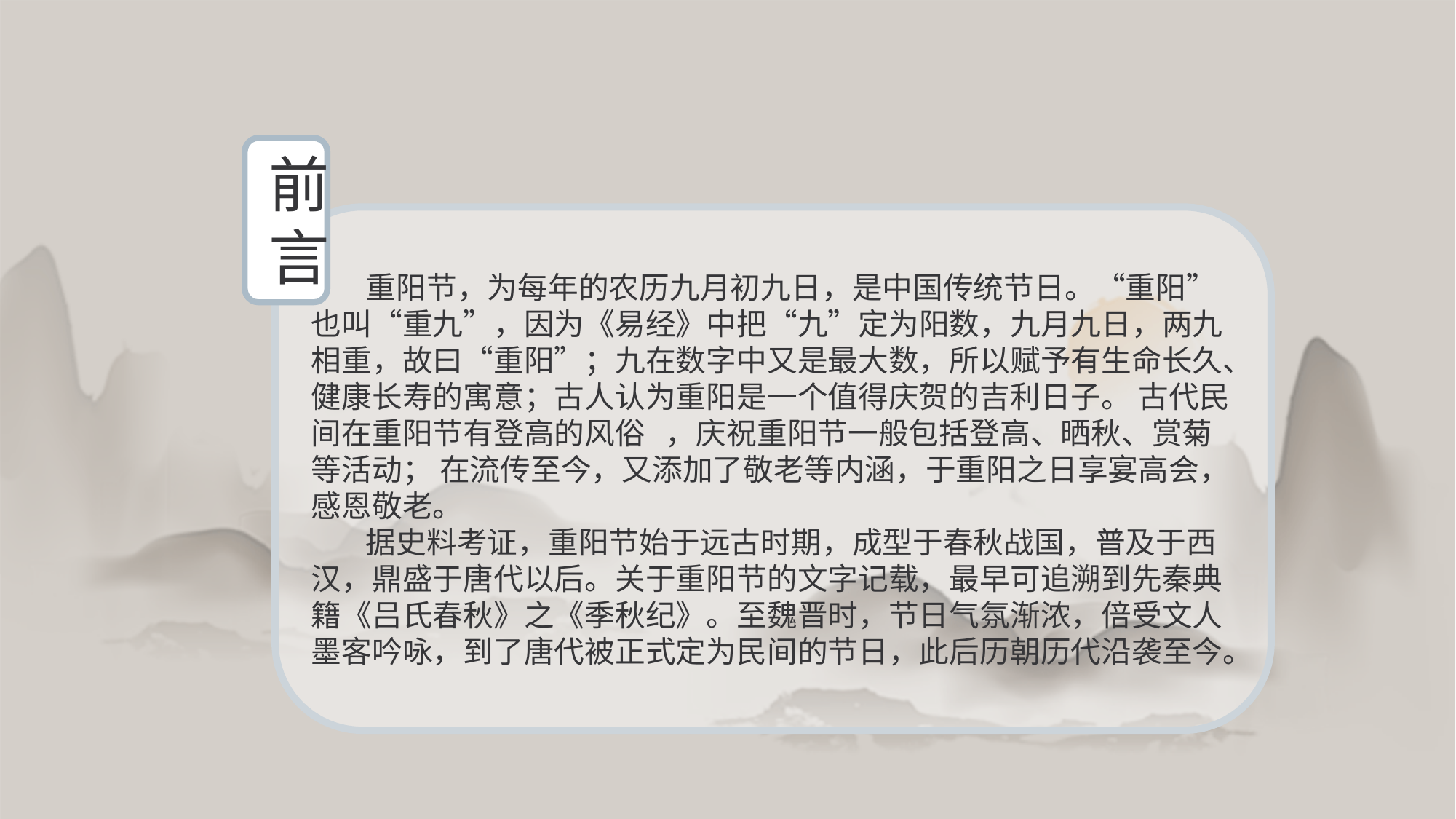

前言
重阳节，为每年的农历九月初九日，是中国传统节日。“重阳”也叫“重九”，因为《易经》中把“九”定为阳数，九月九日，两九相重，故曰“重阳”；九在数字中又是最大数，所以赋予有生命长久、健康长寿的寓意；古人认为重阳是一个值得庆贺的吉利日子。 古代民间在重阳节有登高的风俗   ，庆祝重阳节一般包括登高、晒秋、赏菊等活动； 在流传至今，又添加了敬老等内涵，于重阳之日享宴高会，感恩敬老。
据史料考证，重阳节始于远古时期，成型于春秋战国，普及于西汉，鼎盛于唐代以后。关于重阳节的文字记载，最早可追溯到先秦典籍《吕氏春秋》之《季秋纪》。至魏晋时，节日气氛渐浓，倍受文人墨客吟咏，到了唐代被正式定为民间的节日，此后历朝历代沿袭至今。